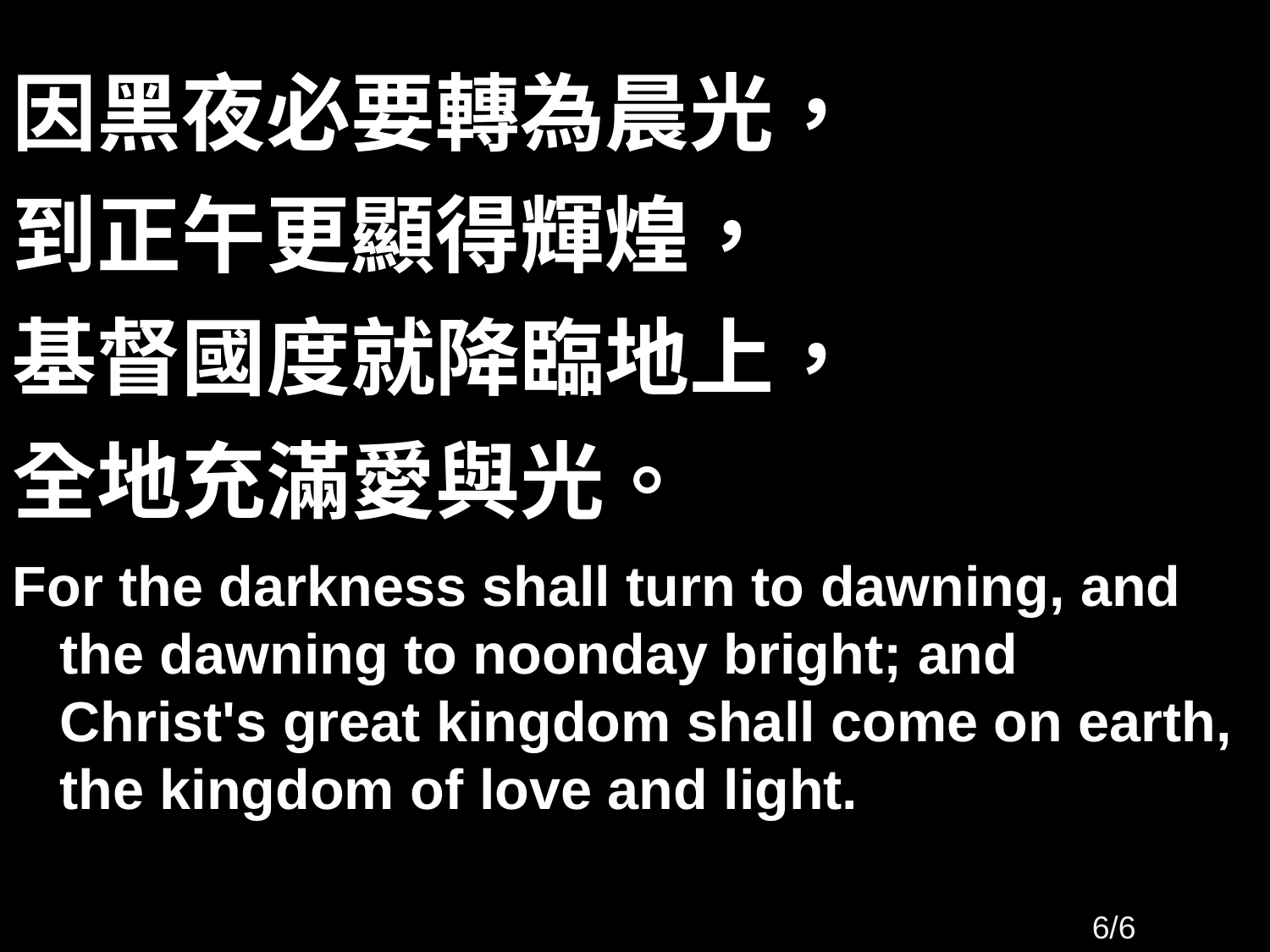

# 因黑夜必要轉為晨光，
到正午更顯得輝煌，
基督國度就降臨地上，
全地充滿愛與光。
For the darkness shall turn to dawning, and the dawning to noonday bright; and Christ's great kingdom shall come on earth, the kingdom of love and light.

6/66